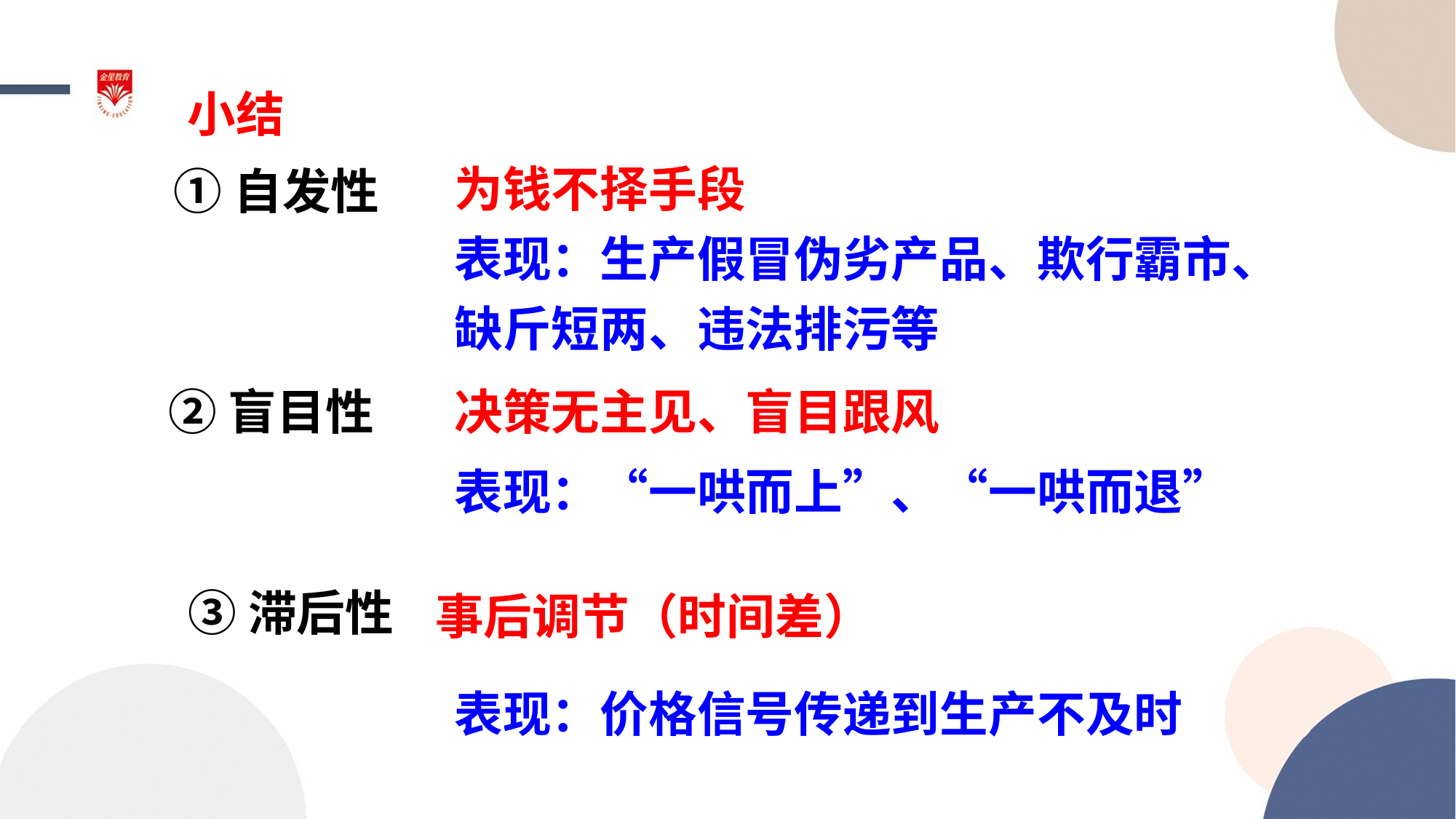

小结
为钱不择手段
表现：生产假冒伪劣产品、欺行霸市、缺斤短两、违法排污等

①自发性
②盲目性
决策无主见、盲目跟风
表现：“一哄而上”、“一哄而退”
③滞后性
事后调节（时间差）
表现：价格信号传递到生产不及时